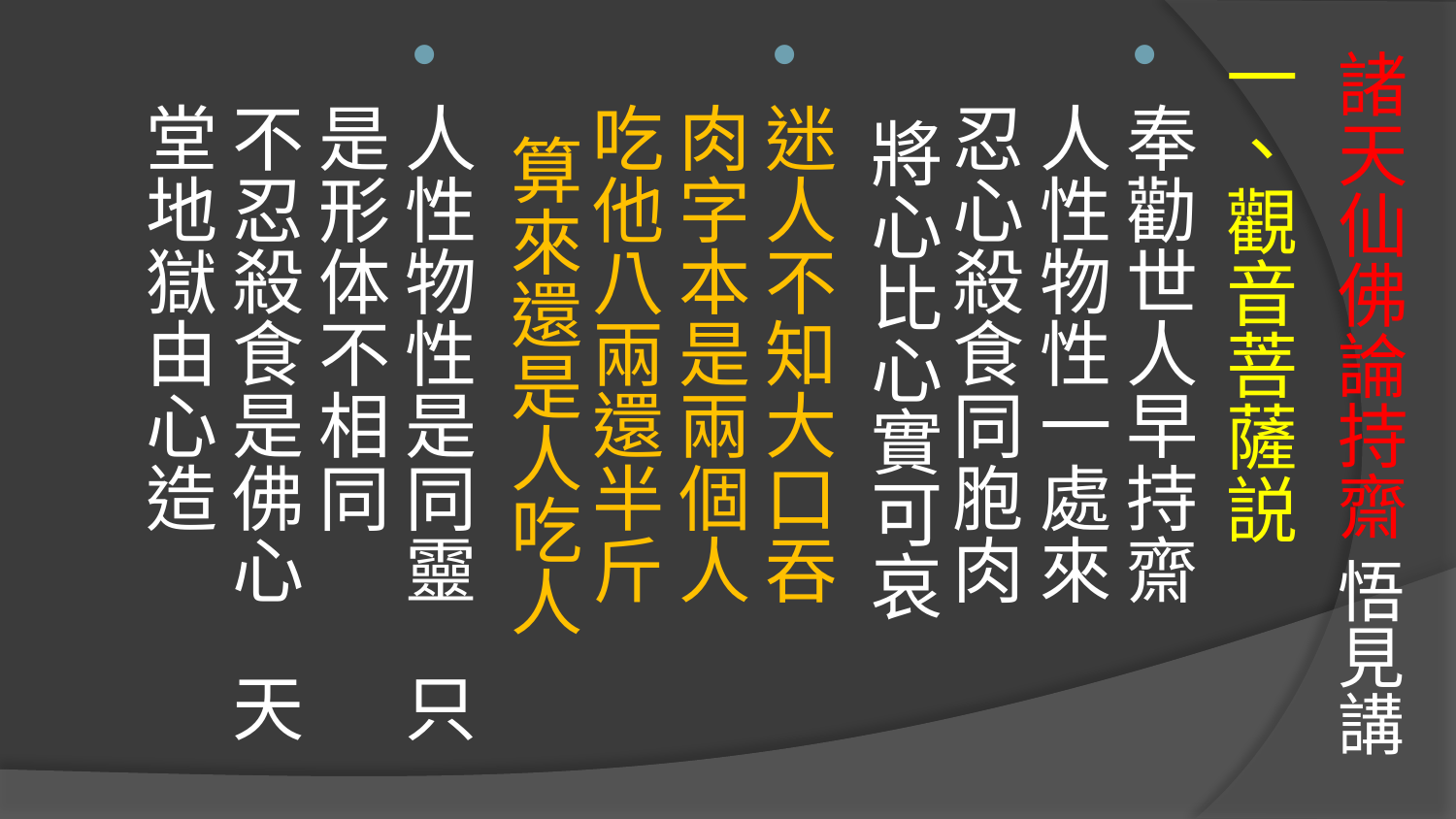

# 諸天仙佛論持齋 悟見講
一、觀音菩薩説
奉勸世人早持齋           人性物性一處來
忍心殺食同胞肉             將心比心實可哀
迷人不知大口吞        肉字本是兩個人
吃他八兩還半斤              算來還是人吃人
人性物性是同靈    只是形体不相同
不忍殺食是佛心    天堂地獄由心造